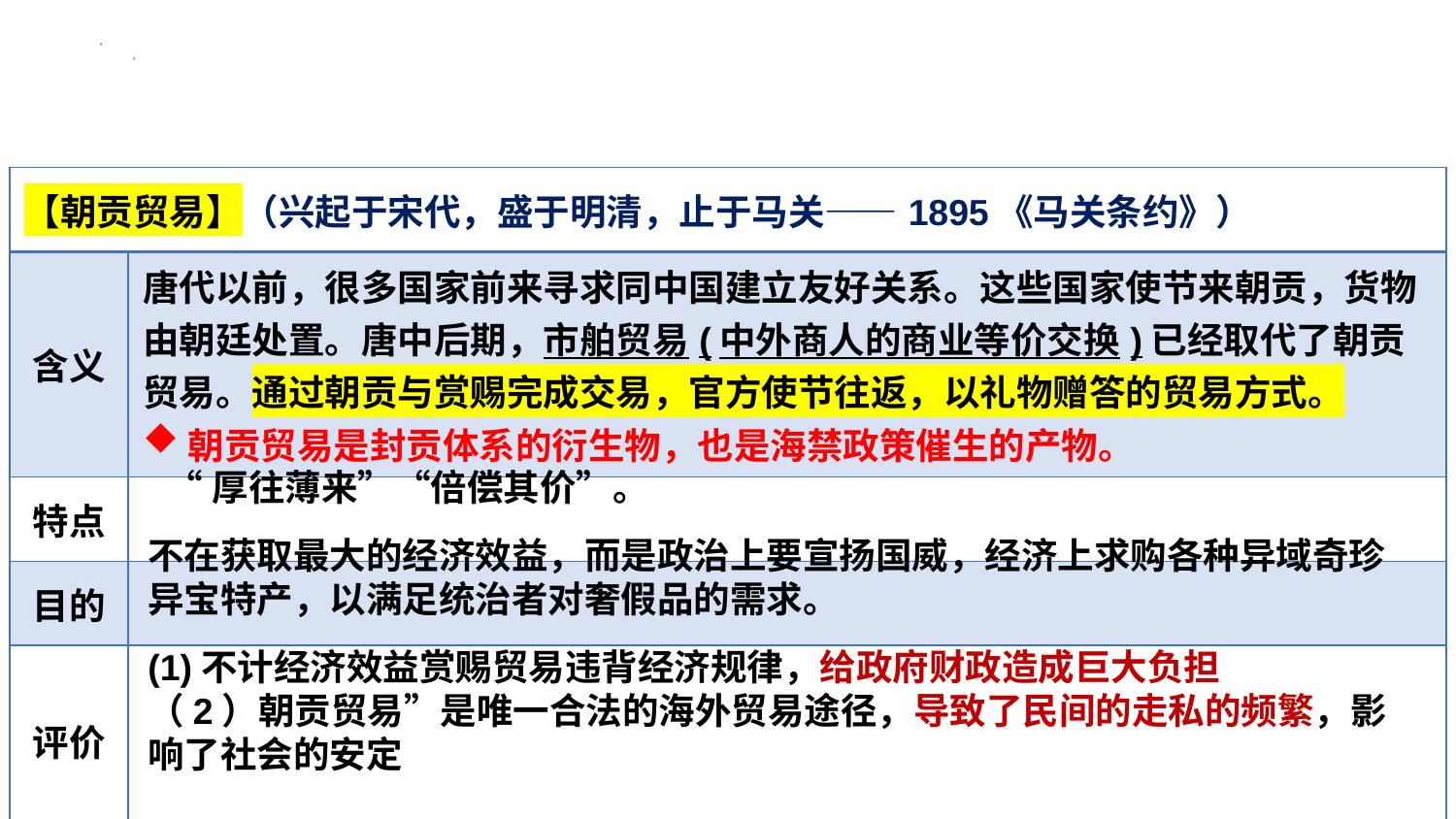

二、明代对外交往、沿海形势与内陆边疆
| 【朝贡贸易】（兴起于宋代，盛于明清，止于马关——1895《马关条约》） |  |
| --- | --- |
| 含义 | 唐代以前，很多国家前来寻求同中国建立友好关系。这些国家使节来朝贡，货物由朝廷处置。唐中后期，市舶贸易(中外商人的商业等价交换)已经取代了朝贡贸易。通过朝贡与赏赐完成交易，官方使节往返，以礼物赠答的贸易方式。 朝贡贸易是封贡体系的衍生物，也是海禁政策催生的产物。 |
| 特点 |  |
| 目的 |  |
| 评价 |  |
“厚往薄来”“倍偿其价”。
不在获取最大的经济效益，而是政治上要宣扬国威，经济上求购各种异域奇珍异宝特产，以满足统治者对奢假品的需求。
(1)不计经济效益赏赐贸易违背经济规律，给政府财政造成巨大负担
（2）朝贡贸易”是唯一合法的海外贸易途径，导致了民间的走私的频繁，影响了社会的安定